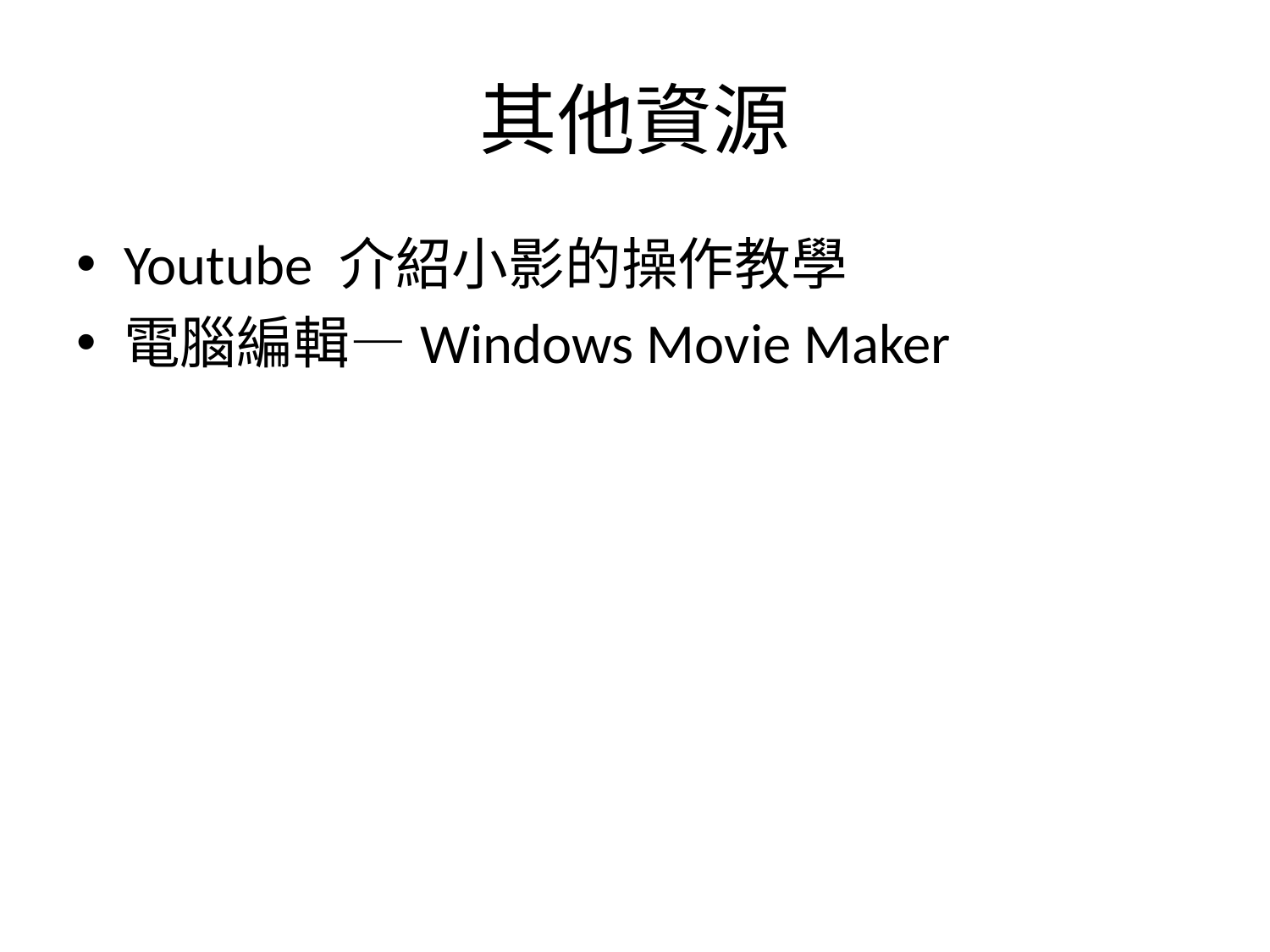

# 其他資源
Youtube 介紹小影的操作教學
電腦編輯—Windows Movie Maker